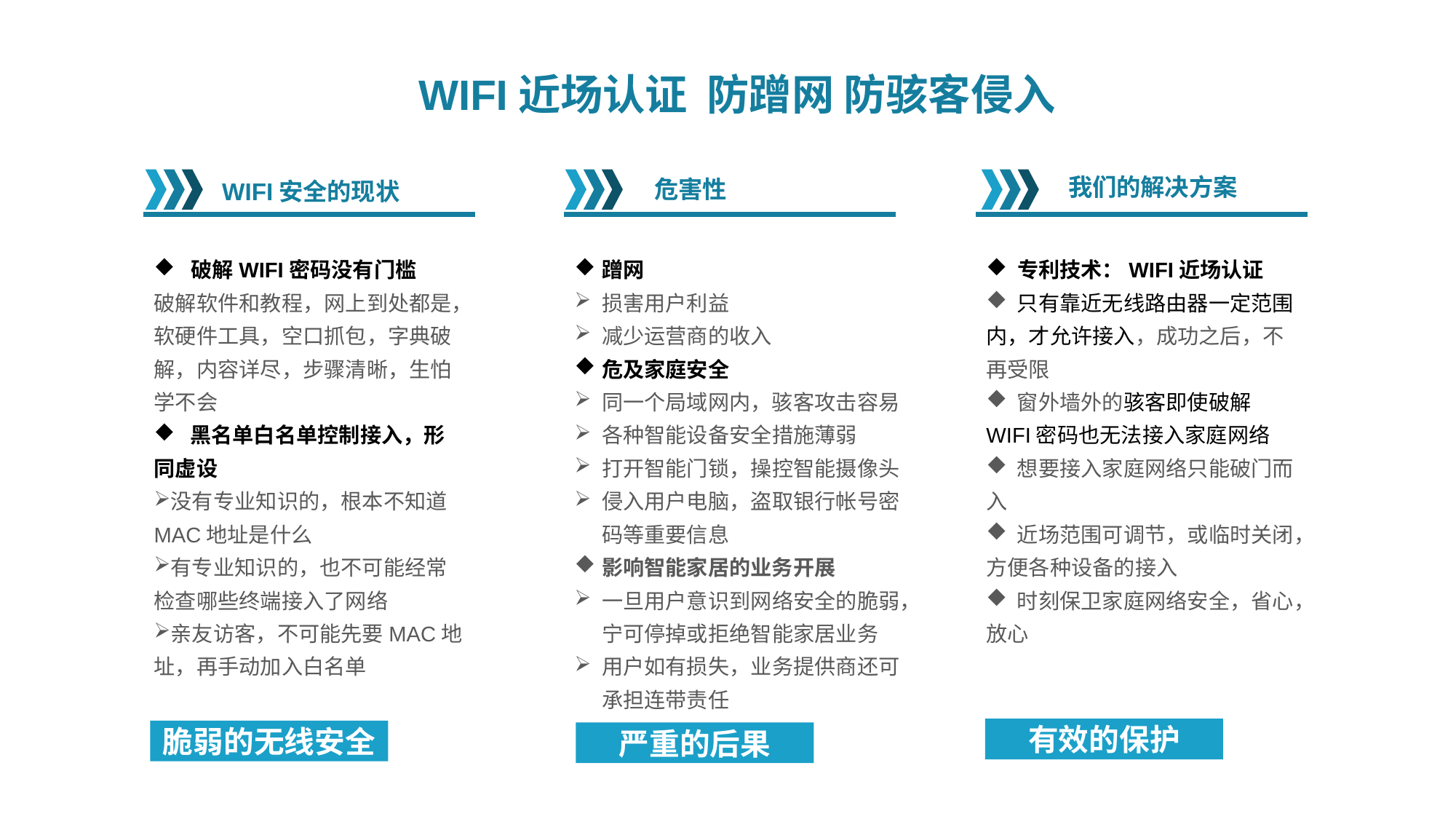

WIFI近场认证  防蹭网 防骇客侵入
我们的解决方案
危害性

WIFI安全的现状
 破解WIFI密码没有门槛
破解软件和教程，网上到处都是，软硬件工具，空口抓包，字典破解，内容详尽，步骤清晰，生怕学不会
  黑名单白名单控制接入，形同虚设
没有专业知识的，根本不知道MAC地址是什么
有专业知识的，也不可能经常检查哪些终端接入了网络
亲友访客，不可能先要MAC地址，再手动加入白名单
蹭网
损害用户利益
减少运营商的收入
危及家庭安全
同一个局域网内，骇客攻击容易
各种智能设备安全措施薄弱
打开智能门锁，操控智能摄像头
侵入用户电脑，盗取银行帐号密码等重要信息
影响智能家居的业务开展
一旦用户意识到网络安全的脆弱，宁可停掉或拒绝智能家居业务
用户如有损失，业务提供商还可承担连带责任
 专利技术：WIFI近场认证
 只有靠近无线路由器一定范围内，才允许接入，成功之后，不再受限
 窗外墙外的骇客即使破解WIFI密码也无法接入家庭网络
 想要接入家庭网络只能破门而入
 近场范围可调节，或临时关闭，方便各种设备的接入
 时刻保卫家庭网络安全，省心，放心

有效的保护
脆弱的无线安全
严重的后果